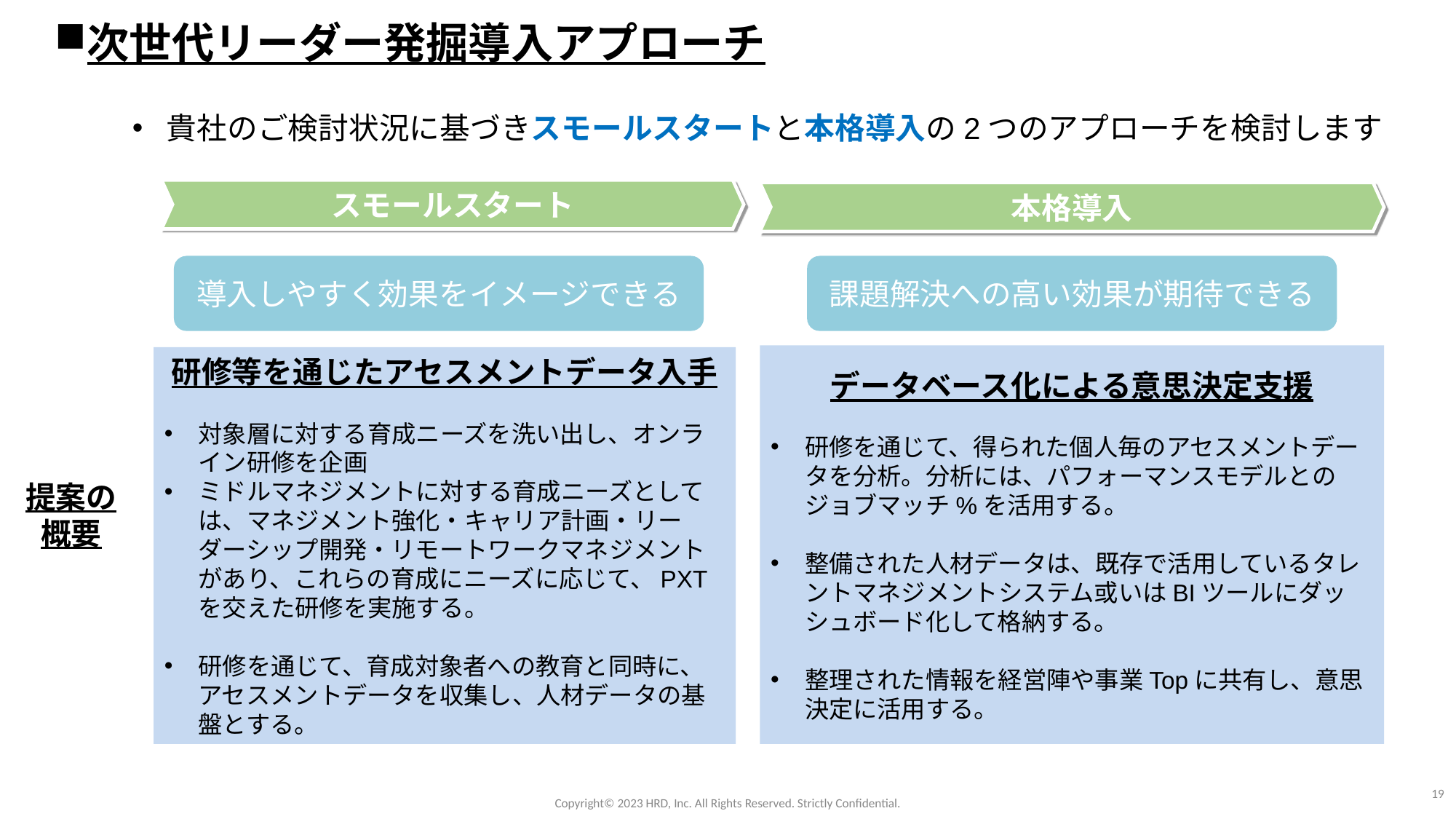

次世代リーダー発掘導入アプローチ
貴社のご検討状況に基づきスモールスタートと本格導入の2つのアプローチを検討します

スモールスタート
本格導入
導入しやすく効果をイメージできる
課題解決への高い効果が期待できる
データベース化による意思決定支援

研修を通じて、得られた個人毎のアセスメントデータを分析。分析には、パフォーマンスモデルとのジョブマッチ%を活用する。

整備された人材データは、既存で活用しているタレントマネジメントシステム或いはBIツールにダッシュボード化して格納する。

整理された情報を経営陣や事業Topに共有し、意思決定に活用する。
研修等を通じたアセスメントデータ入手

対象層に対する育成ニーズを洗い出し、オンライン研修を企画
ミドルマネジメントに対する育成ニーズとしては、マネジメント強化・キャリア計画・リーダーシップ開発・リモートワークマネジメントがあり、これらの育成にニーズに応じて、PXTを交えた研修を実施する。

研修を通じて、育成対象者への教育と同時に、アセスメントデータを収集し、人材データの基盤とする。
提案の概要
19
Copyright©️ 2023 HRD, Inc. All Rights Reserved. Strictly Confidential.